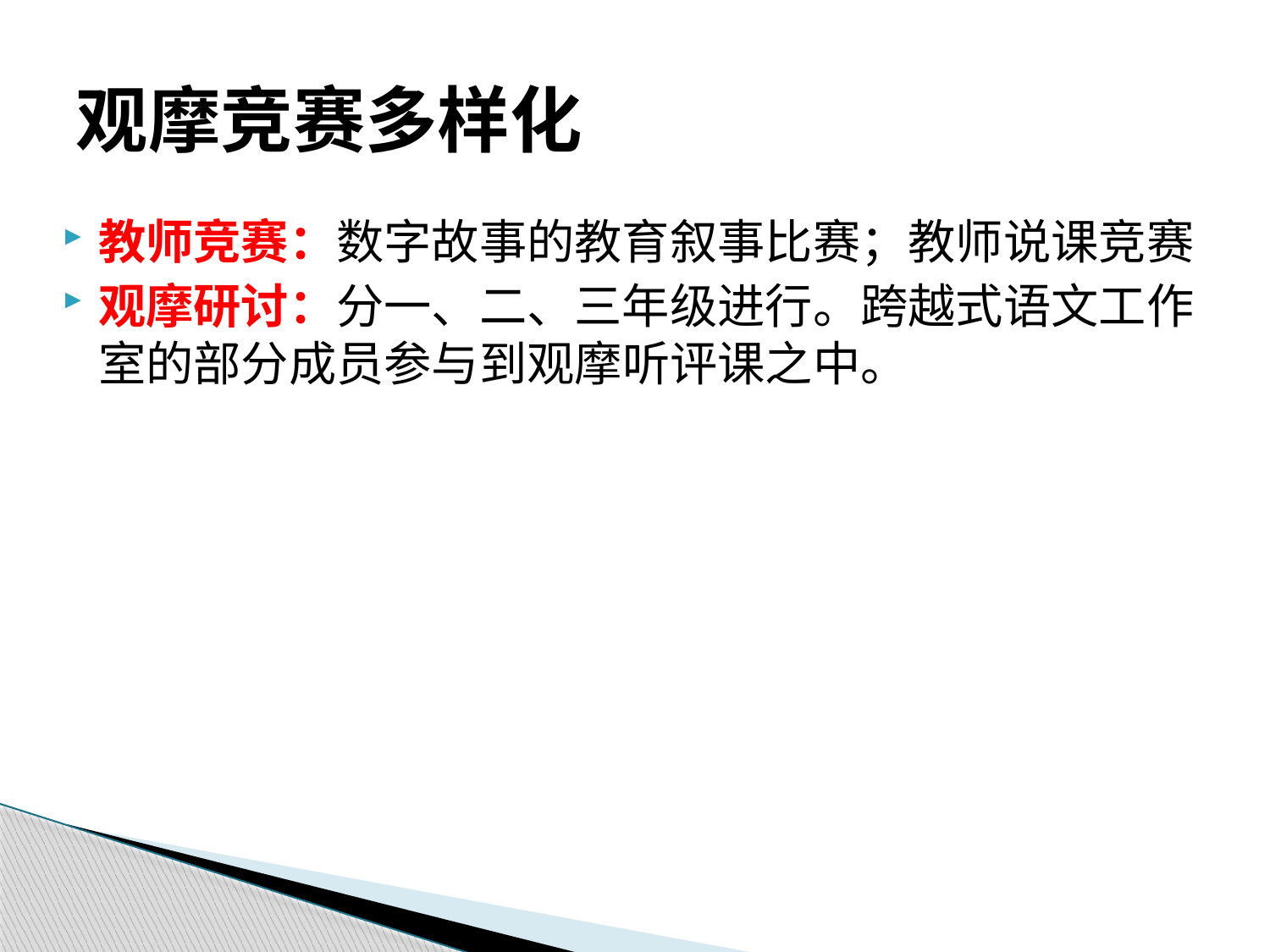

# 观摩竞赛多样化
教师竞赛：数字故事的教育叙事比赛；教师说课竞赛
观摩研讨：分一、二、三年级进行。跨越式语文工作室的部分成员参与到观摩听评课之中。